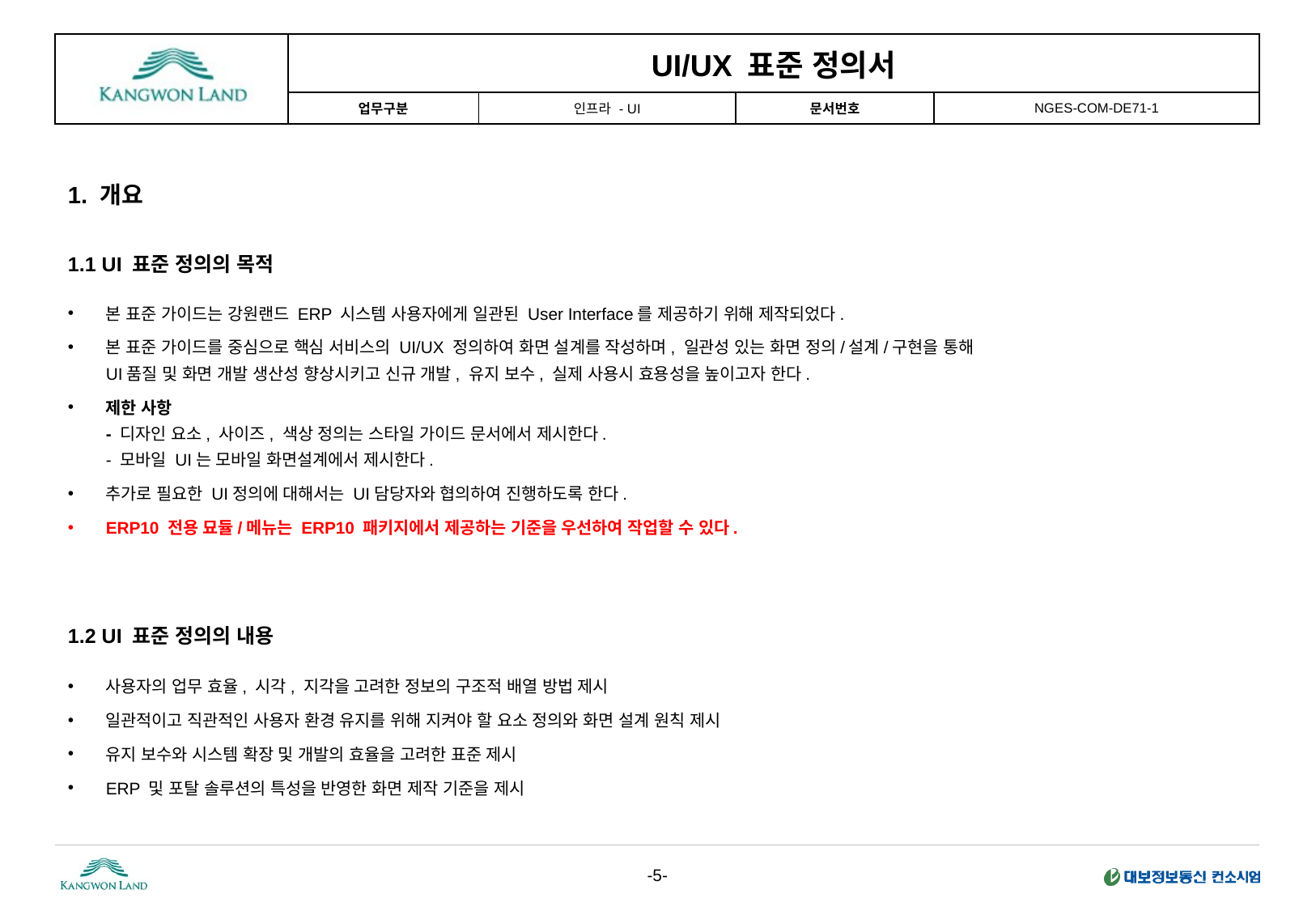

1. 개요
1.1 UI 표준 정의의 목적
본 표준 가이드는 강원랜드 ERP 시스템 사용자에게 일관된 User Interface를 제공하기 위해 제작되었다.
본 표준 가이드를 중심으로 핵심 서비스의 UI/UX 정의하여 화면 설계를 작성하며, 일관성 있는 화면 정의/설계/구현을 통해
UI품질 및 화면 개발 생산성 향상시키고 신규 개발, 유지 보수, 실제 사용시 효용성을 높이고자 한다.
제한 사항
- 디자인 요소, 사이즈, 색상 정의는 스타일 가이드 문서에서 제시한다.
- 모바일 UI는 모바일 화면설계에서 제시한다.
추가로 필요한 UI정의에 대해서는 UI담당자와 협의하여 진행하도록 한다.
ERP10 전용 묘듈/메뉴는 ERP10 패키지에서 제공하는 기준을 우선하여 작업할 수 있다.
1.2 UI 표준 정의의 내용
사용자의 업무 효율, 시각, 지각을 고려한 정보의 구조적 배열 방법 제시
일관적이고 직관적인 사용자 환경 유지를 위해 지켜야 할 요소 정의와 화면 설계 원칙 제시
유지 보수와 시스템 확장 및 개발의 효율을 고려한 표준 제시
ERP 및 포탈 솔루션의 특성을 반영한 화면 제작 기준을 제시